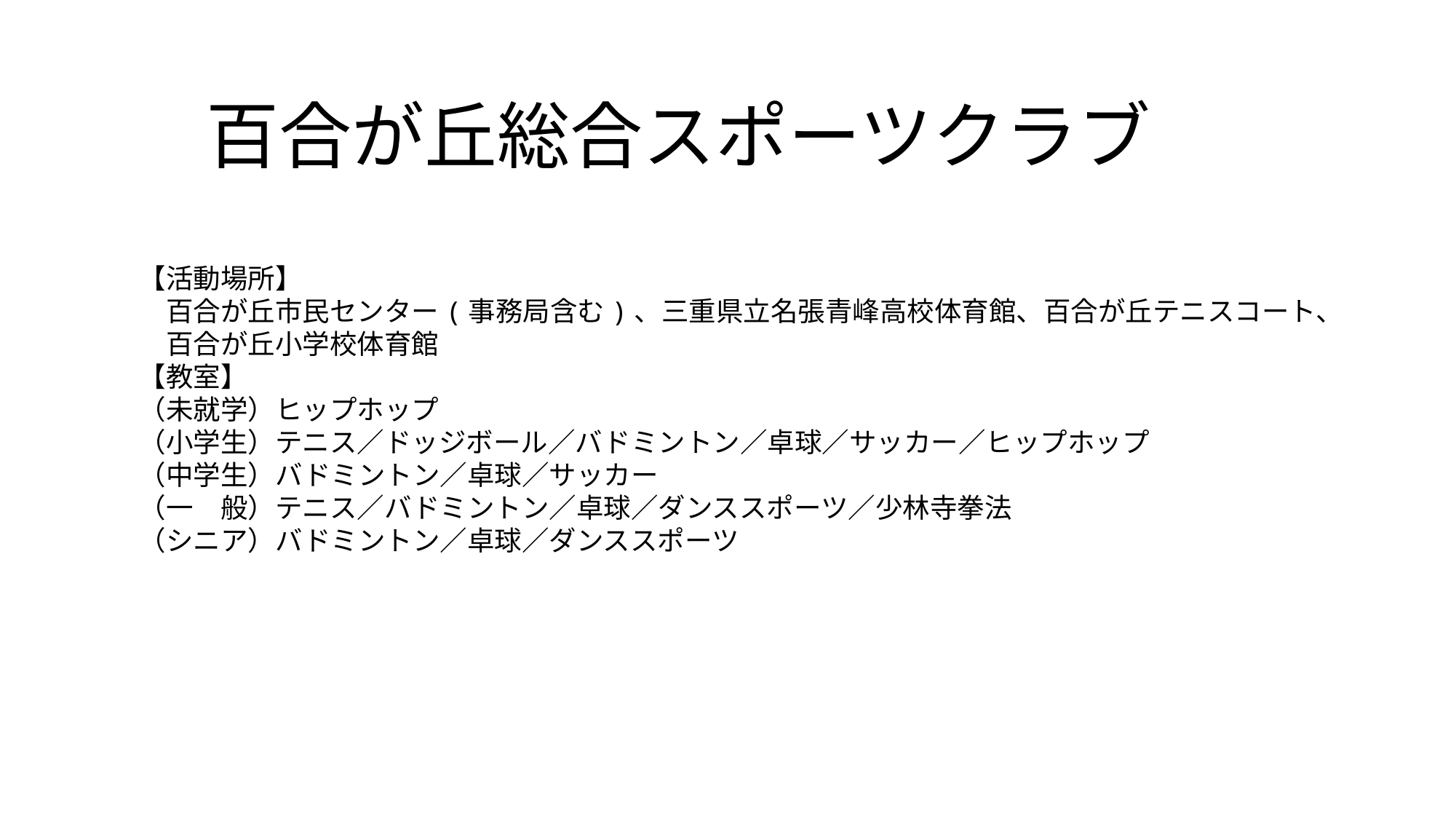

百合が丘総合スポーツクラブ
【活動場所】
　百合が丘市民センター(事務局含む)、三重県立名張青峰高校体育館、百合が丘テニスコート、
　百合が丘小学校体育館
【教室】
（未就学）ヒップホップ
（小学生）テニス／ドッジボール／バドミントン／卓球／サッカー／ヒップホップ
（中学生）バドミントン／卓球／サッカー
（一　般）テニス／バドミントン／卓球／ダンススポーツ／少林寺拳法
（シニア）バドミントン／卓球／ダンススポーツ